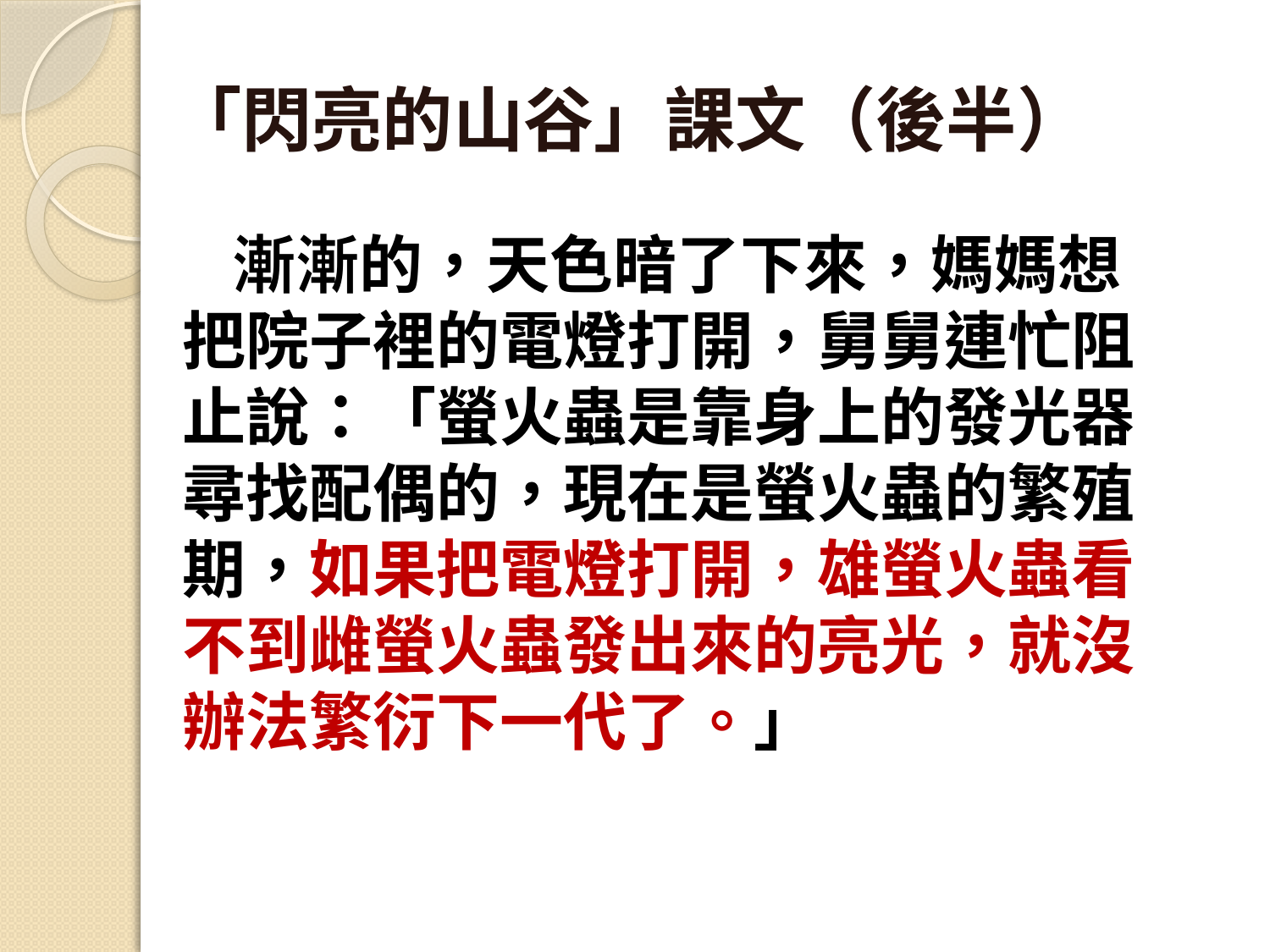

「閃亮的山谷」課文（後半）
      漸漸的，天色暗了下來，媽媽想把院子裡的電燈打開，舅舅連忙阻止說：「螢火蟲是靠身上的發光器尋找配偶的，現在是螢火蟲的繁殖期，如果把電燈打開，雄螢火蟲看不到雌螢火蟲發出來的亮光，就沒辦法繁衍下一代了。」